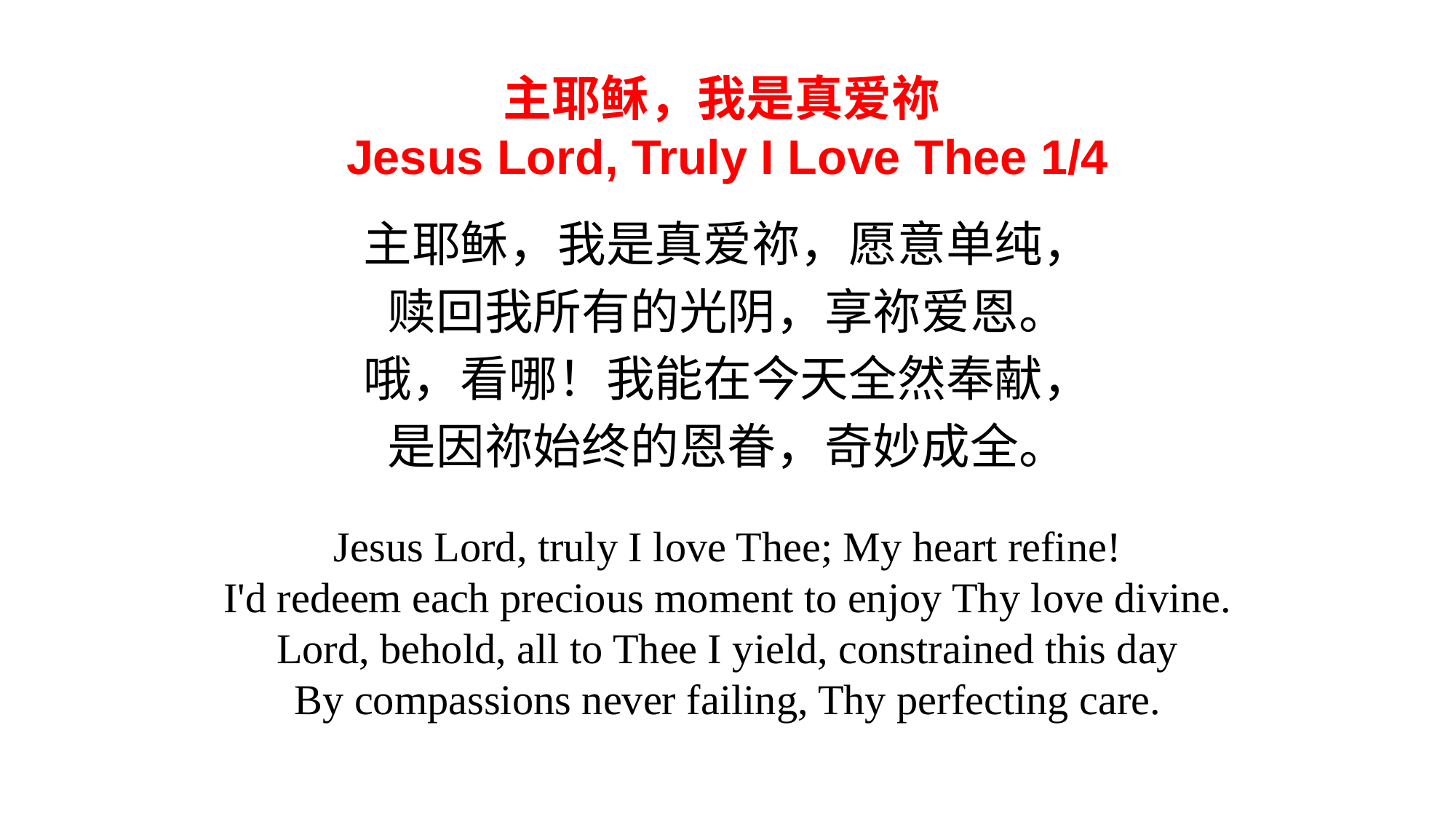

主耶稣，我是真爱祢
Jesus Lord, Truly I Love Thee 1/4
主耶稣，我是真爱祢，愿意单纯，
赎回我所有的光阴，享祢爱恩。
哦，看哪！我能在今天全然奉献，
是因祢始终的恩眷，奇妙成全。

Jesus Lord, truly I love Thee; My heart refine!
I'd redeem each precious moment to enjoy Thy love divine.
Lord, behold, all to Thee I yield, constrained this day
By compassions never failing, Thy perfecting care.